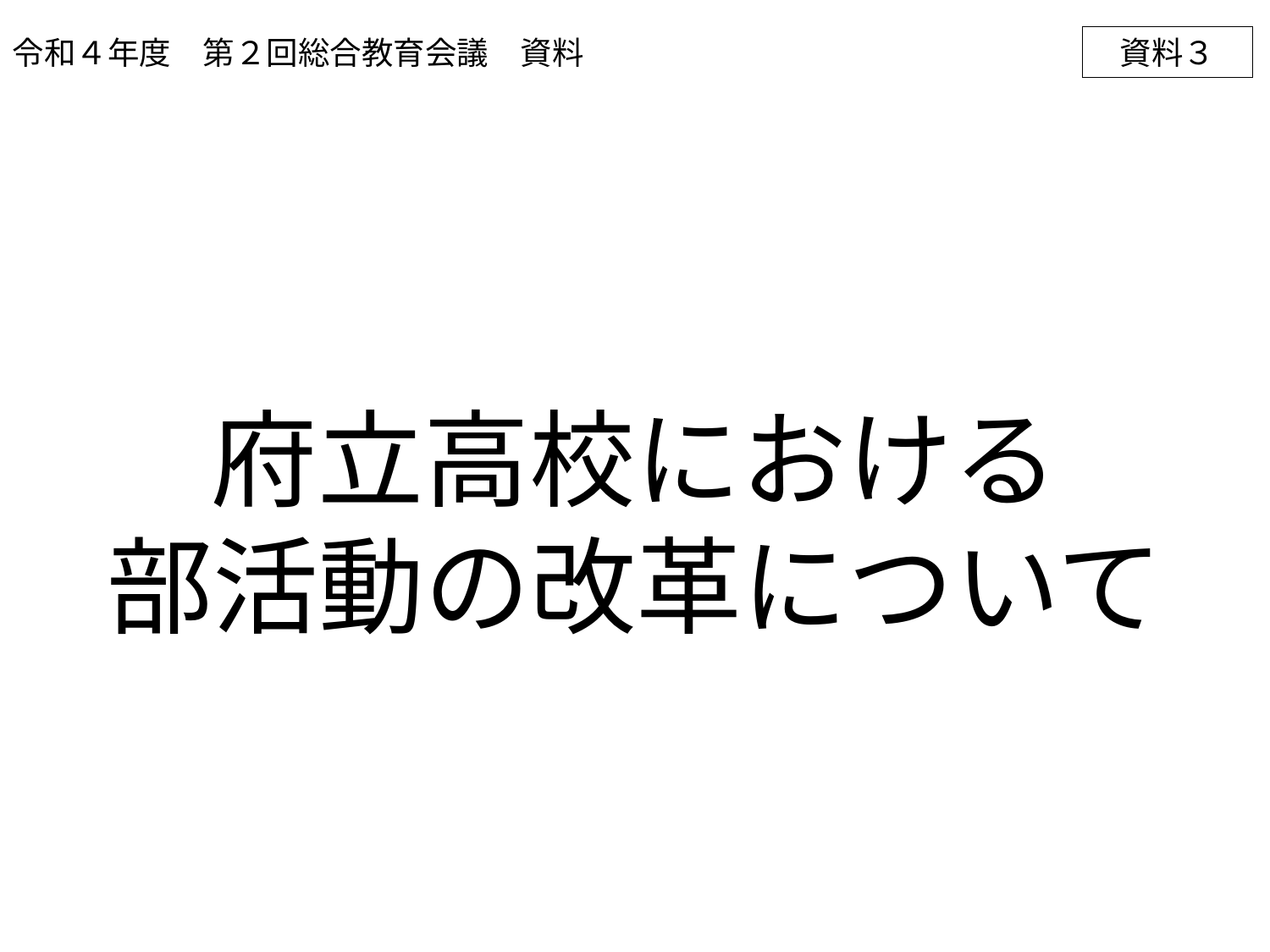

令和４年度　第２回総合教育会議　資料
資料３
府立高校における
部活動の改革について